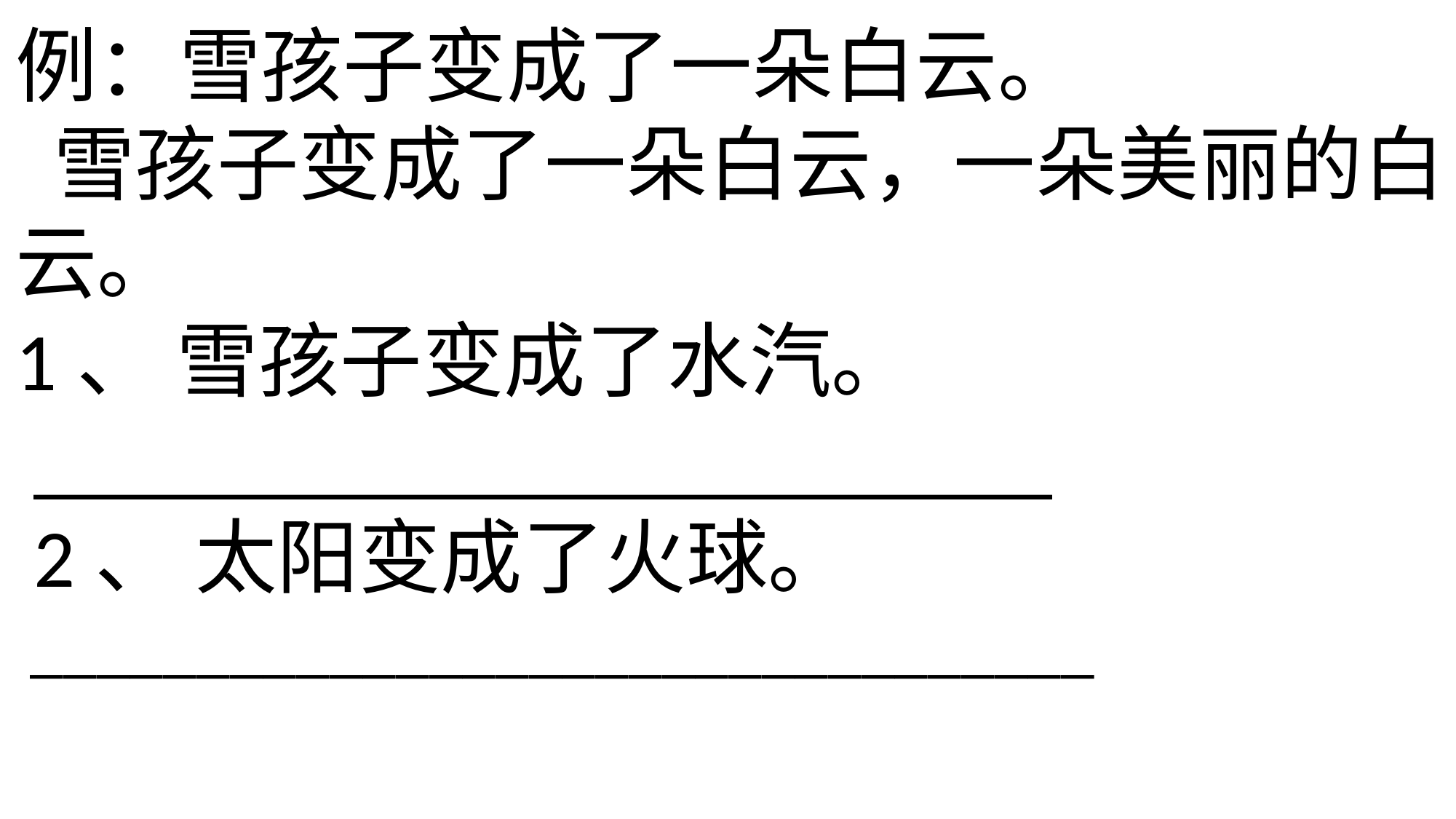

例：雪孩子变成了一朵白云。
 雪孩子变成了一朵白云，一朵美丽的白云。
1、 雪孩子变成了水汽。
 _________________________
 2、 太阳变成了火球。
 ________________________________